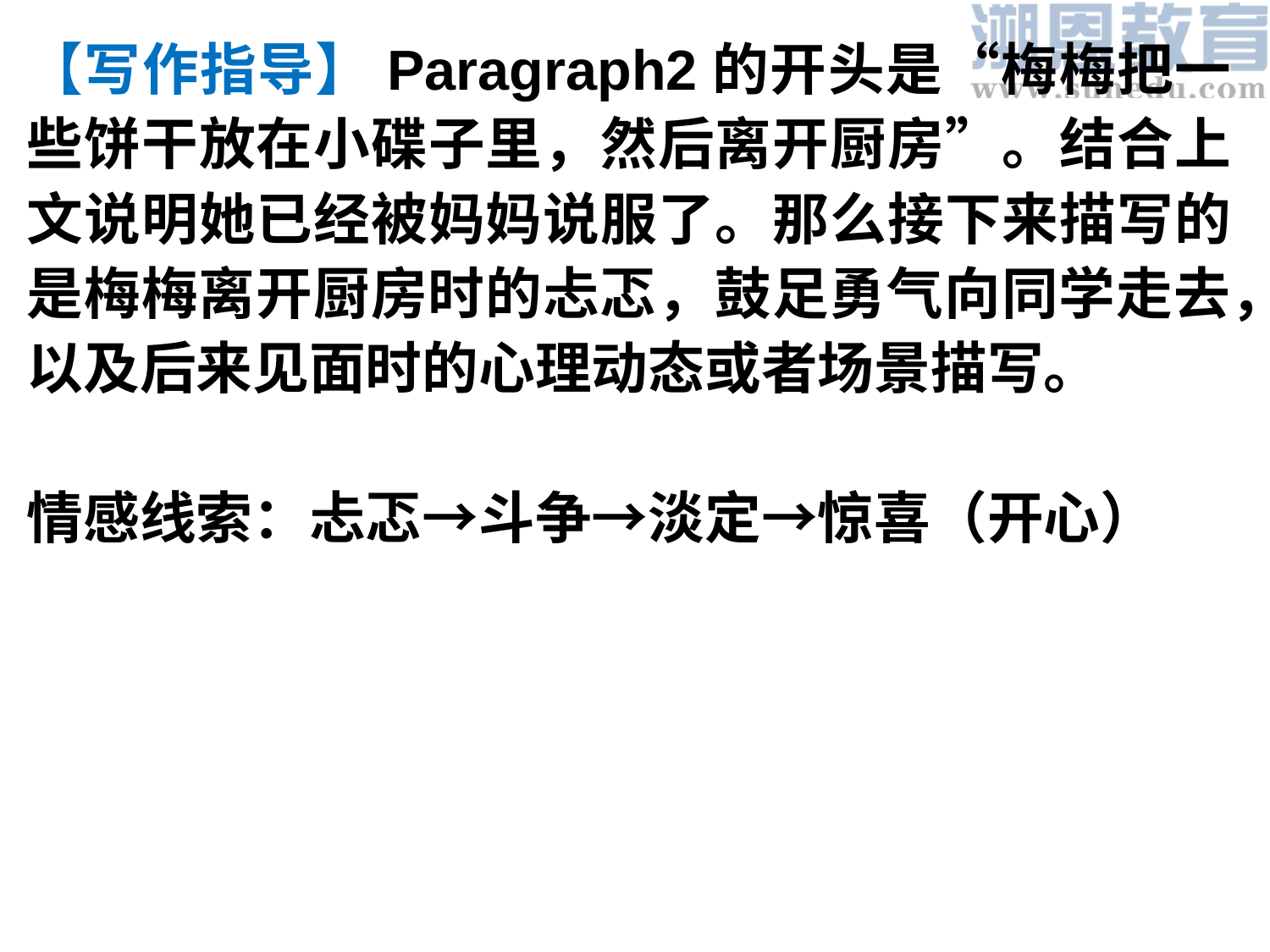

【写作指导】Paragraph2的开头是“梅梅把一些饼干放在小碟子里，然后离开厨房”。结合上文说明她已经被妈妈说服了。那么接下来描写的是梅梅离开厨房时的忐忑，鼓足勇气向同学走去，以及后来见面时的心理动态或者场景描写。

情感线索：忐忑→斗争→淡定→惊喜（开心）